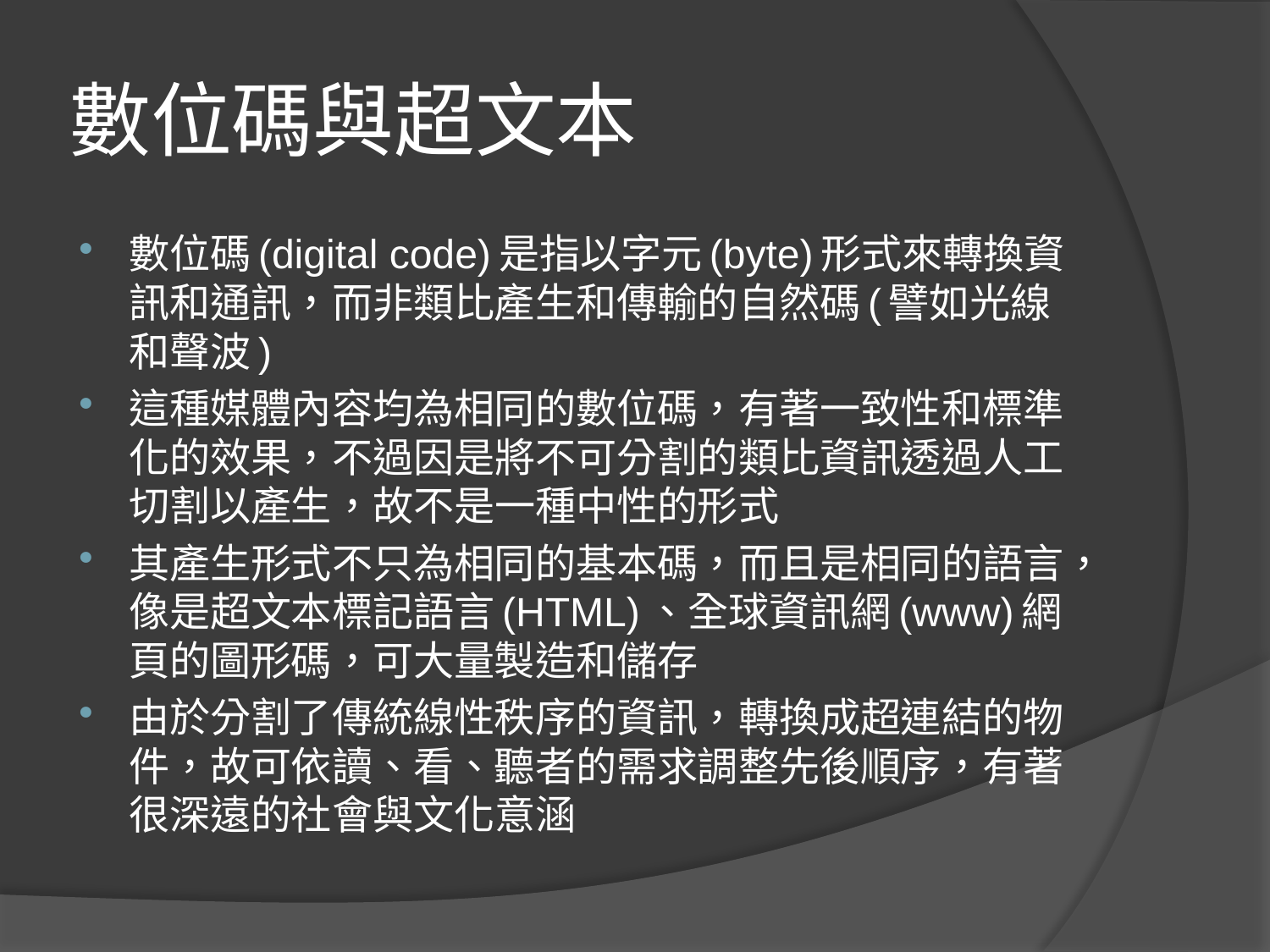

# 數位碼與超文本
數位碼(digital code)是指以字元(byte)形式來轉換資訊和通訊，而非類比產生和傳輸的自然碼(譬如光線和聲波)
這種媒體內容均為相同的數位碼，有著一致性和標準化的效果，不過因是將不可分割的類比資訊透過人工切割以產生，故不是一種中性的形式
其產生形式不只為相同的基本碼，而且是相同的語言，像是超文本標記語言(HTML)、全球資訊網(www)網頁的圖形碼，可大量製造和儲存
由於分割了傳統線性秩序的資訊，轉換成超連結的物件，故可依讀、看、聽者的需求調整先後順序，有著很深遠的社會與文化意涵